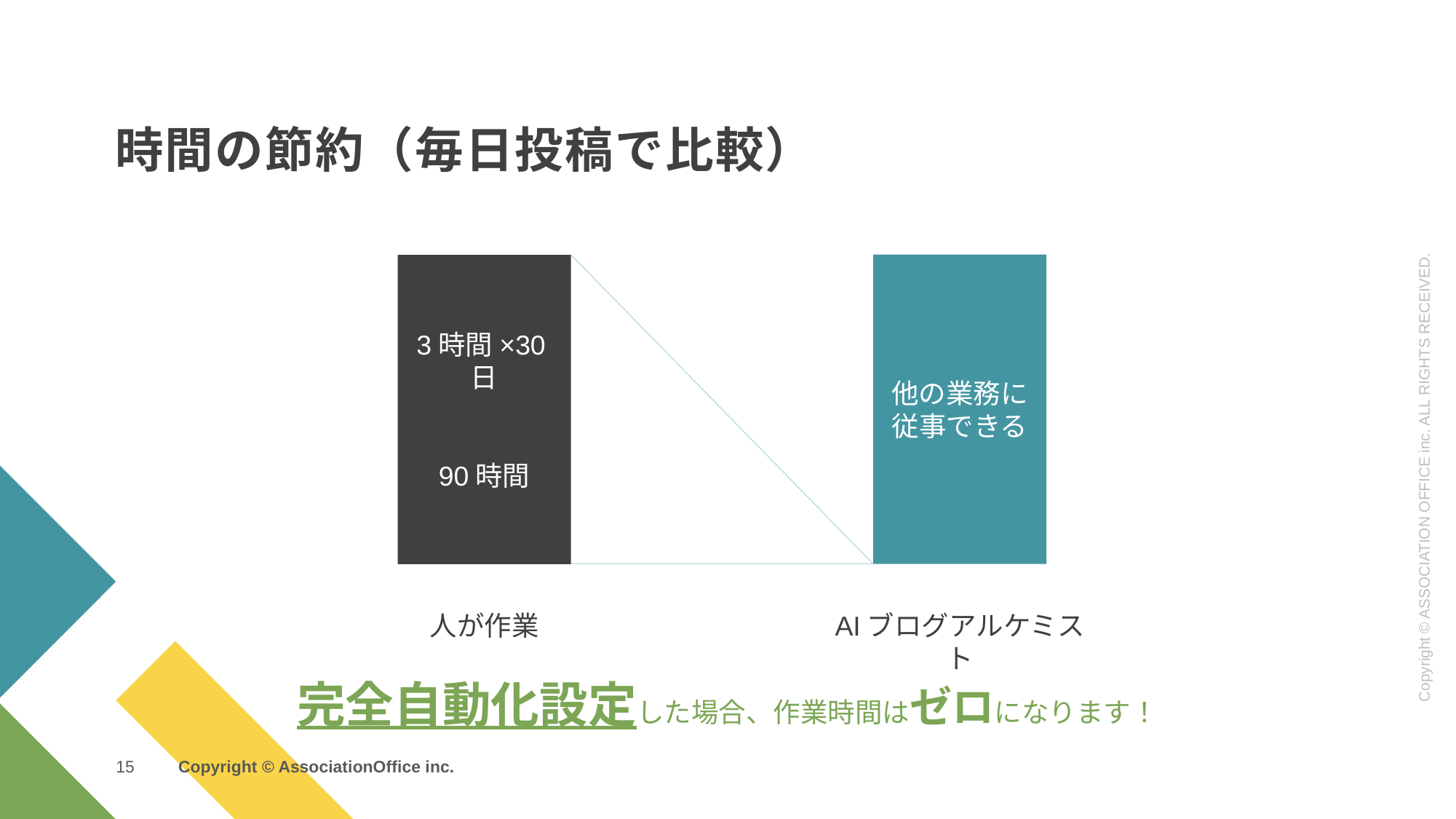

# 時間の節約（毎日投稿で比較）
他の業務に従事できる
3時間×30日

90時間
人が作業
AIブログアルケミスト
完全自動化設定した場合、作業時間はゼロになります！
15
Copyright © AssociationOffice inc.